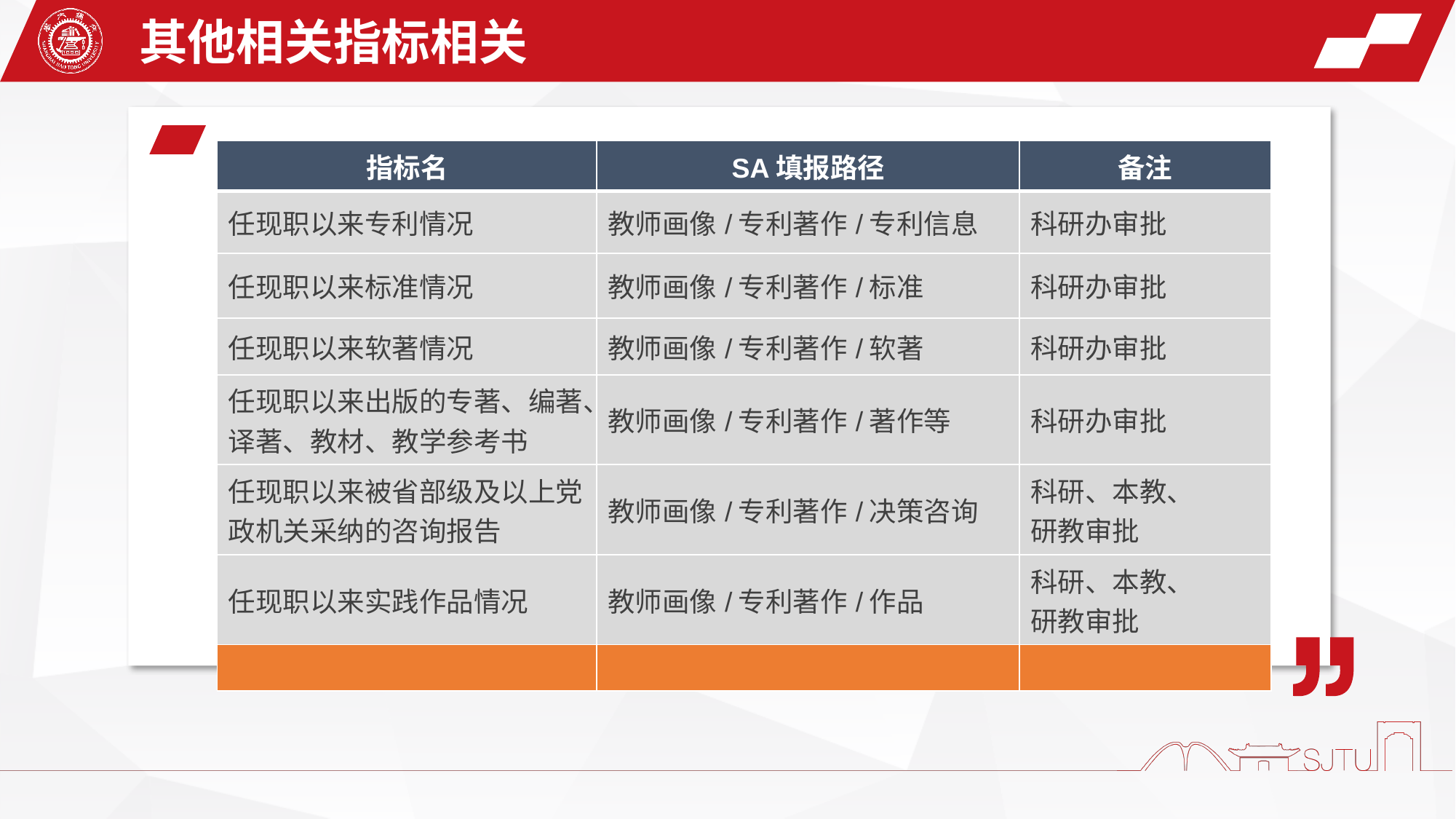

其他相关指标相关

| 指标名 | SA填报路径 | 备注 |
| --- | --- | --- |
| 任现职以来专利情况 | 教师画像/专利著作/专利信息 | 科研办审批 |
| 任现职以来标准情况 | 教师画像/专利著作/标准 | 科研办审批 |
| 任现职以来软著情况 | 教师画像/专利著作/软著 | 科研办审批 |
| 任现职以来出版的专著、编著、译著、教材、教学参考书 | 教师画像/专利著作/著作等 | 科研办审批 |
| 任现职以来被省部级及以上党政机关采纳的咨询报告 | 教师画像/专利著作/决策咨询 | 科研、本教、 研教审批 |
| 任现职以来实践作品情况 | 教师画像/专利著作/作品 | 科研、本教、 研教审批 |
|  |  |  |